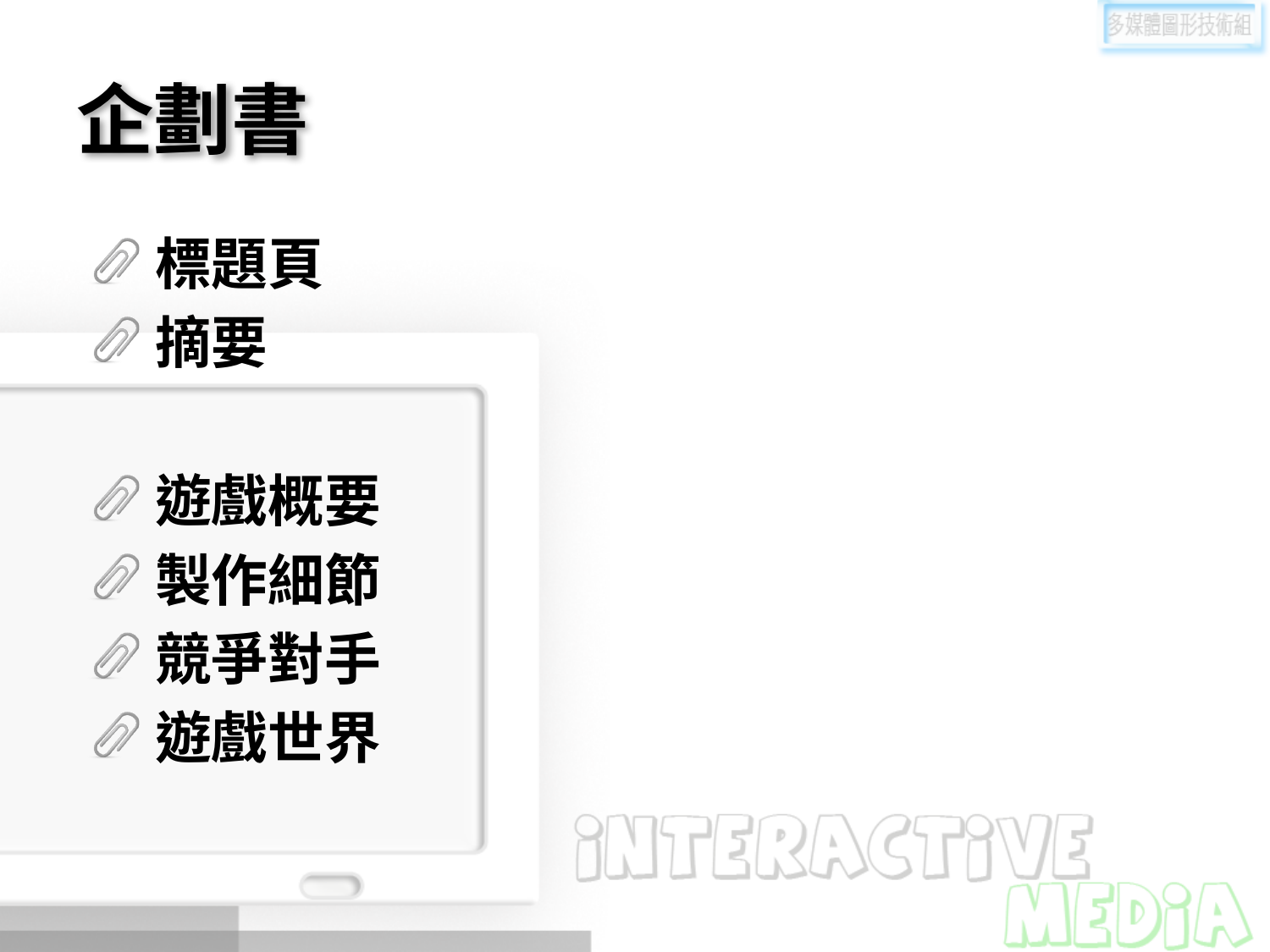

# 企劃書
標題頁
摘要

遊戲概要
製作細節
競爭對手
遊戲世界